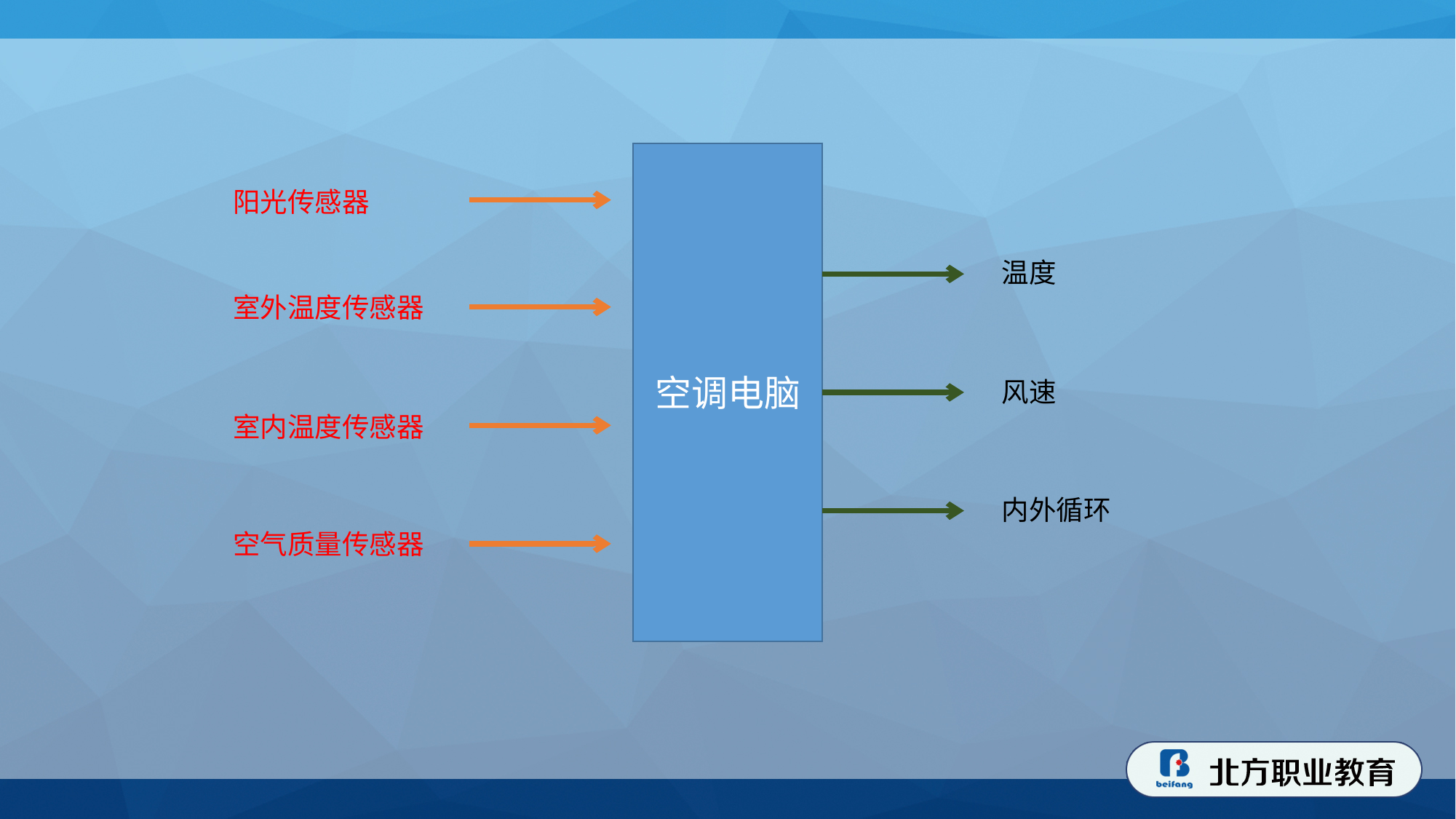

空调电脑
阳光传感器
温度
室外温度传感器
风速
室内温度传感器
内外循环
空气质量传感器